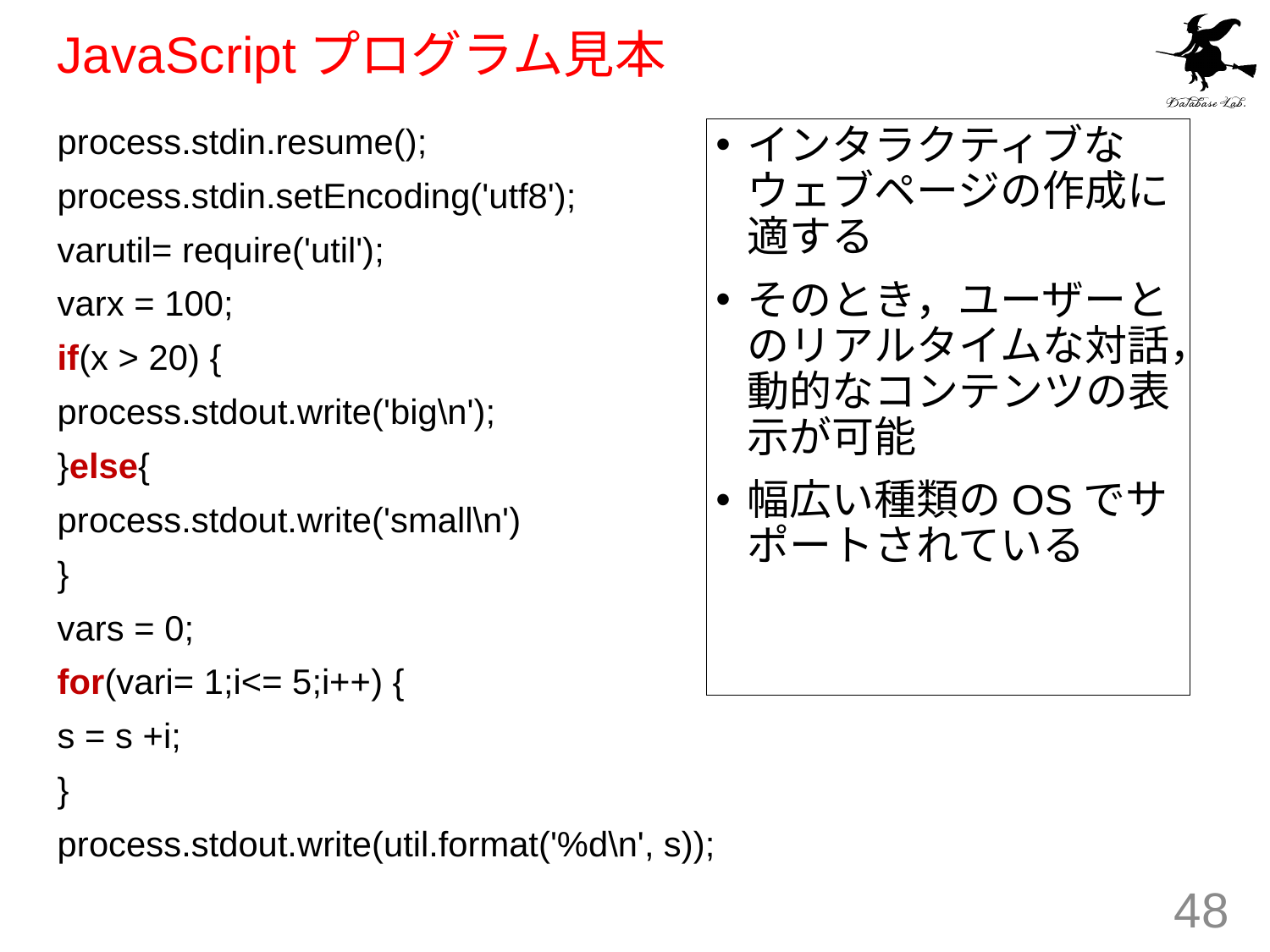

# JavaScriptプログラム見本
process.stdin.resume();
process.stdin.setEncoding('utf8');
varutil= require('util');
varx = 100;
if(x > 20) {
process.stdout.write('big\n');
}else{
process.stdout.write('small\n')
}
vars = 0;
for(vari= 1;i<= 5;i++) {
s = s +i;
}
process.stdout.write(util.format('%d\n', s));
インタラクティブなウェブページの作成に適する
そのとき，ユーザーとのリアルタイムな対話，動的なコンテンツの表示が可能
幅広い種類のOSでサポートされている

48